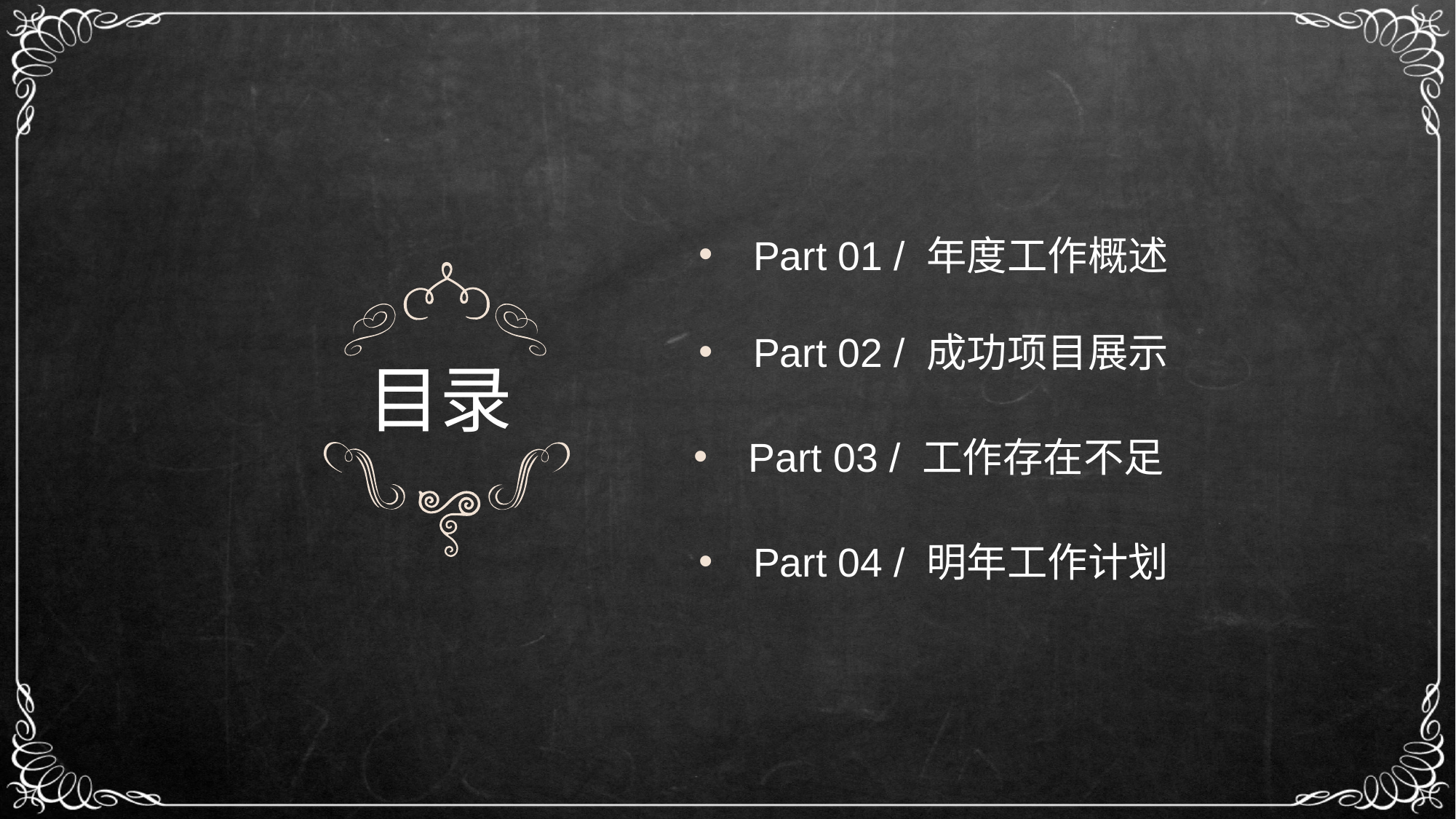

Part 01 / 年度工作概述
Part 02 / 成功项目展示
Part 03 / 工作存在不足
Part 04 / 明年工作计划

目录